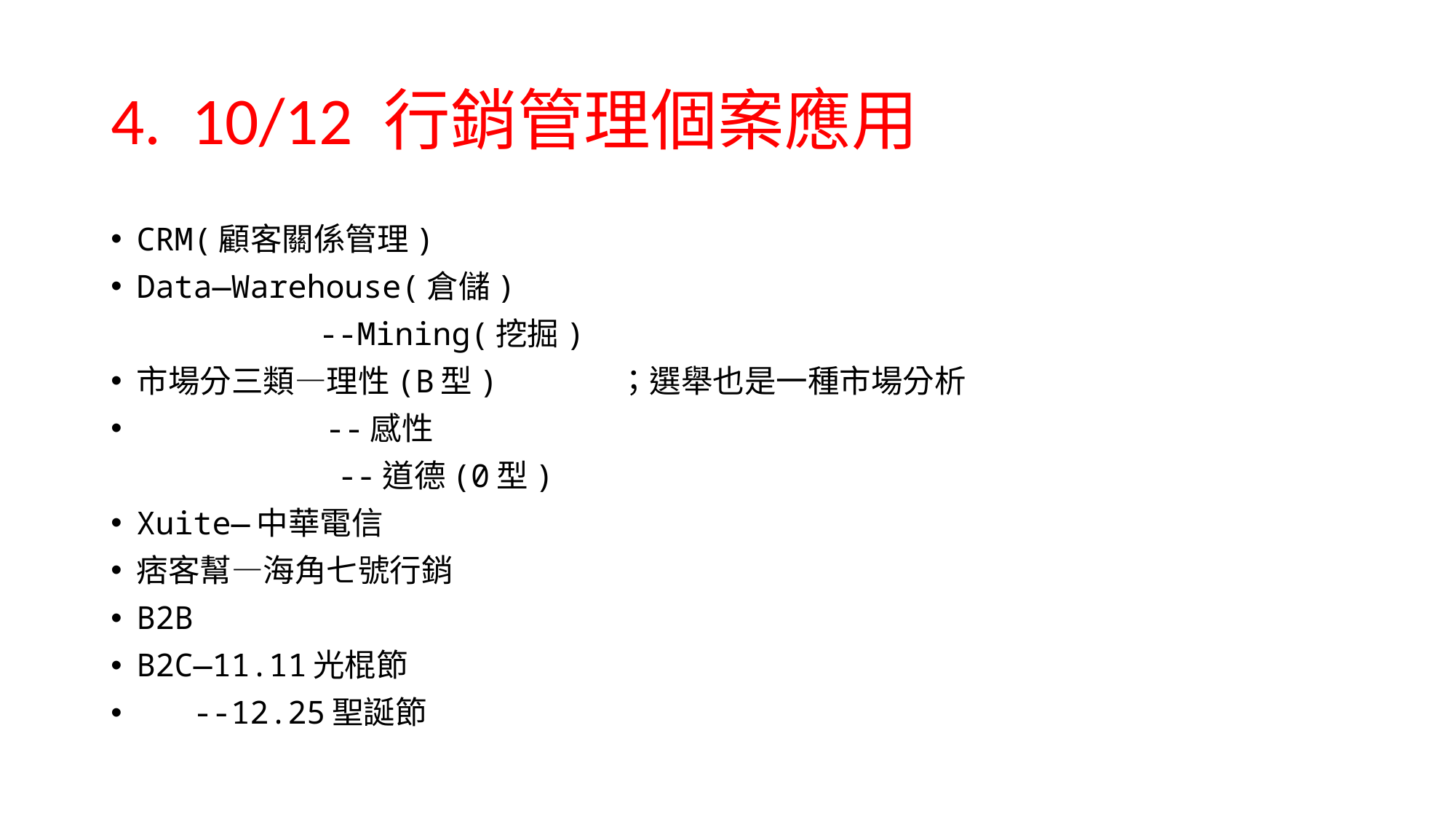

# 4.  10/12 行銷管理個案應用
CRM(顧客關係管理)
Data—Warehouse(倉儲)
           --Mining(挖掘)
市場分三類—理性(B型)      ；選舉也是一種市場分析
          --感性
            --道德(0型)
Xuite—中華電信
痞客幫—海角七號行銷
B2B
B2C—11.11光棍節
   --12.25聖誕節